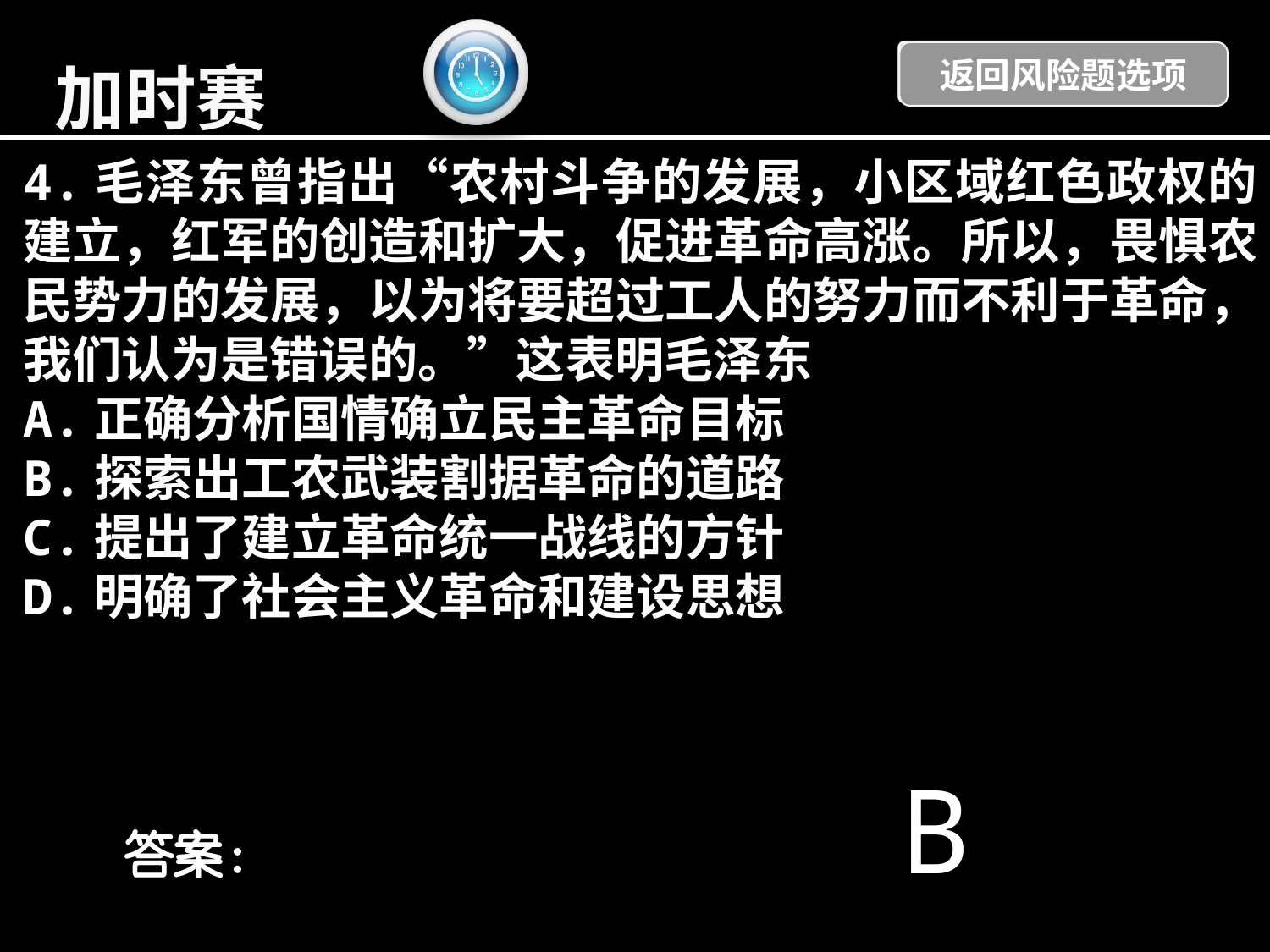

返回风险题选项
加时赛
4.毛泽东曾指出“农村斗争的发展，小区域红色政权的建立，红军的创造和扩大，促进革命高涨。所以，畏惧农民势力的发展，以为将要超过工人的努力而不利于革命，我们认为是错误的。”这表明毛泽东
A.正确分析国情确立民主革命目标
B.探索出工农武装割据革命的道路
C.提出了建立革命统一战线的方针
D.明确了社会主义革命和建设思想
         B